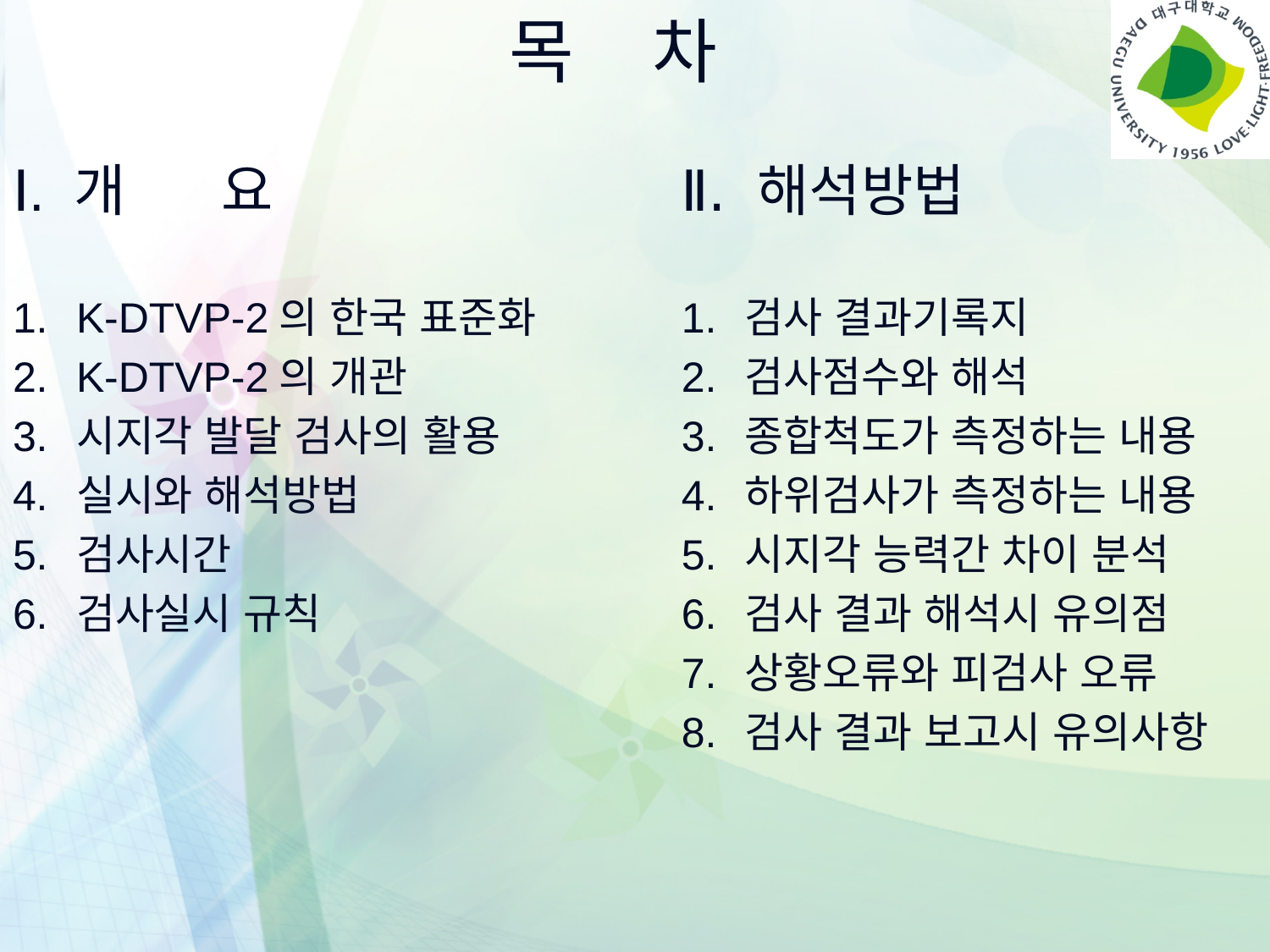

# 목    차
Ⅰ. 개      요

K-DTVP-2의 한국 표준화
K-DTVP-2의 개관
시지각 발달 검사의 활용
실시와 해석방법
검사시간
검사실시 규칙

Ⅱ. 해석방법

검사 결과기록지
검사점수와 해석
종합척도가 측정하는 내용
하위검사가 측정하는 내용
시지각 능력간 차이 분석
검사 결과 해석시 유의점
상황오류와 피검사 오류
검사 결과 보고시 유의사항